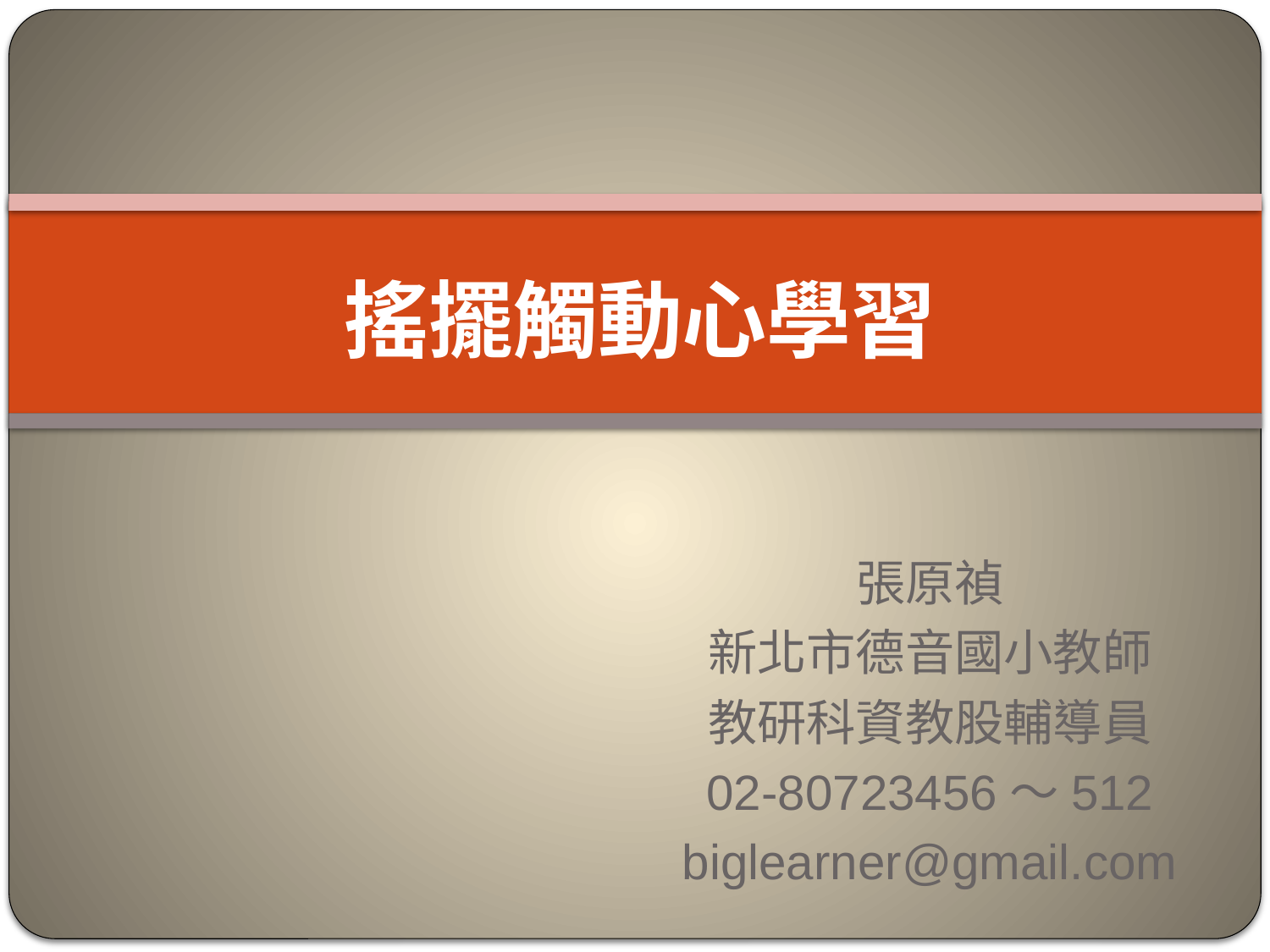

# 搖擺觸動心學習
張原禎
新北市德音國小教師
教研科資教股輔導員
02-80723456～512
biglearner@gmail.com